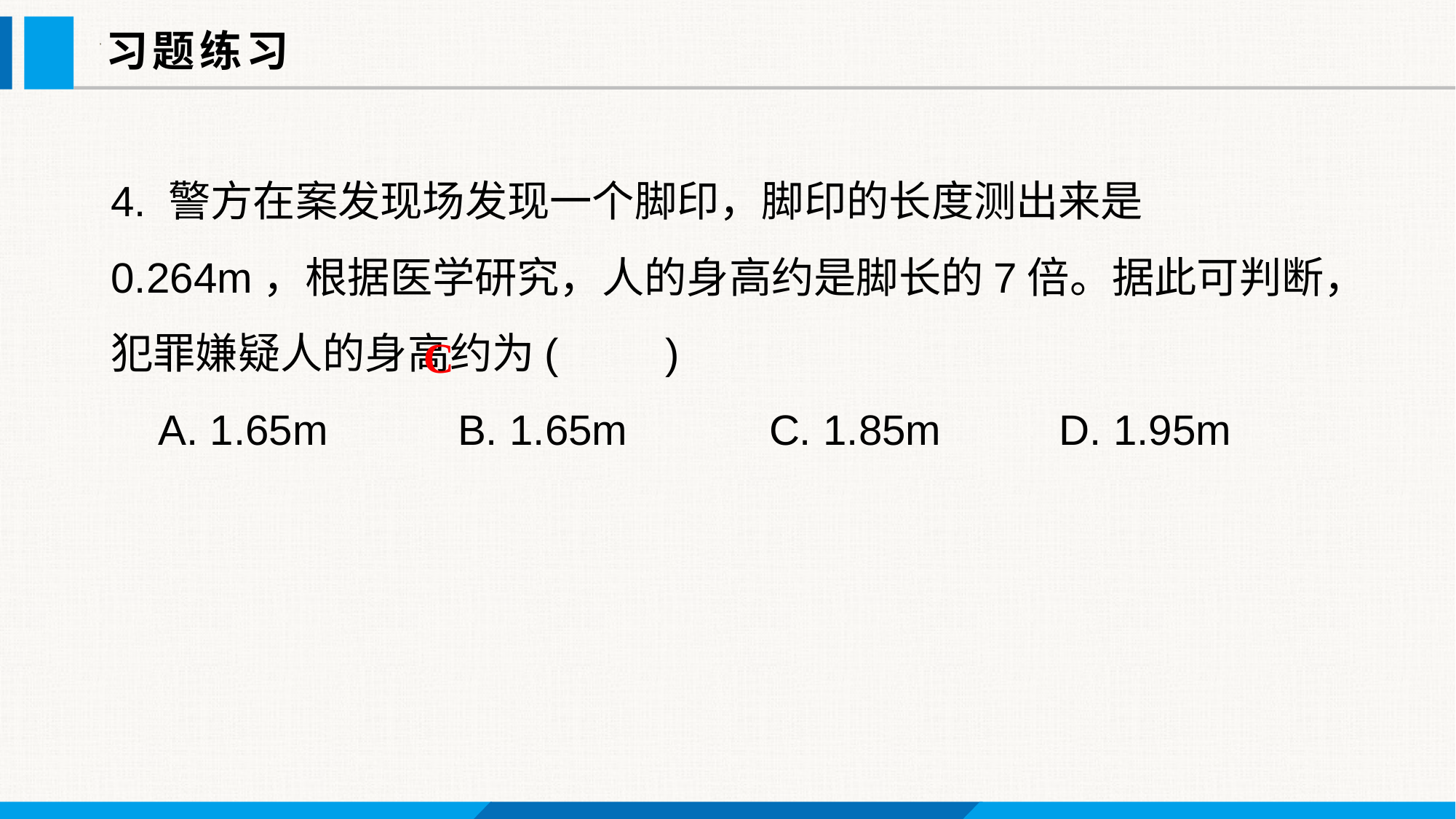

习题练习
4. 警方在案发现场发现一个脚印，脚印的长度测出来是0.264m，根据医学研究，人的身高约是脚长的7倍。据此可判断，犯罪嫌疑人的身高约为(         )
    A. 1.65m           B. 1.65m            C. 1.85m          D. 1.95m
C